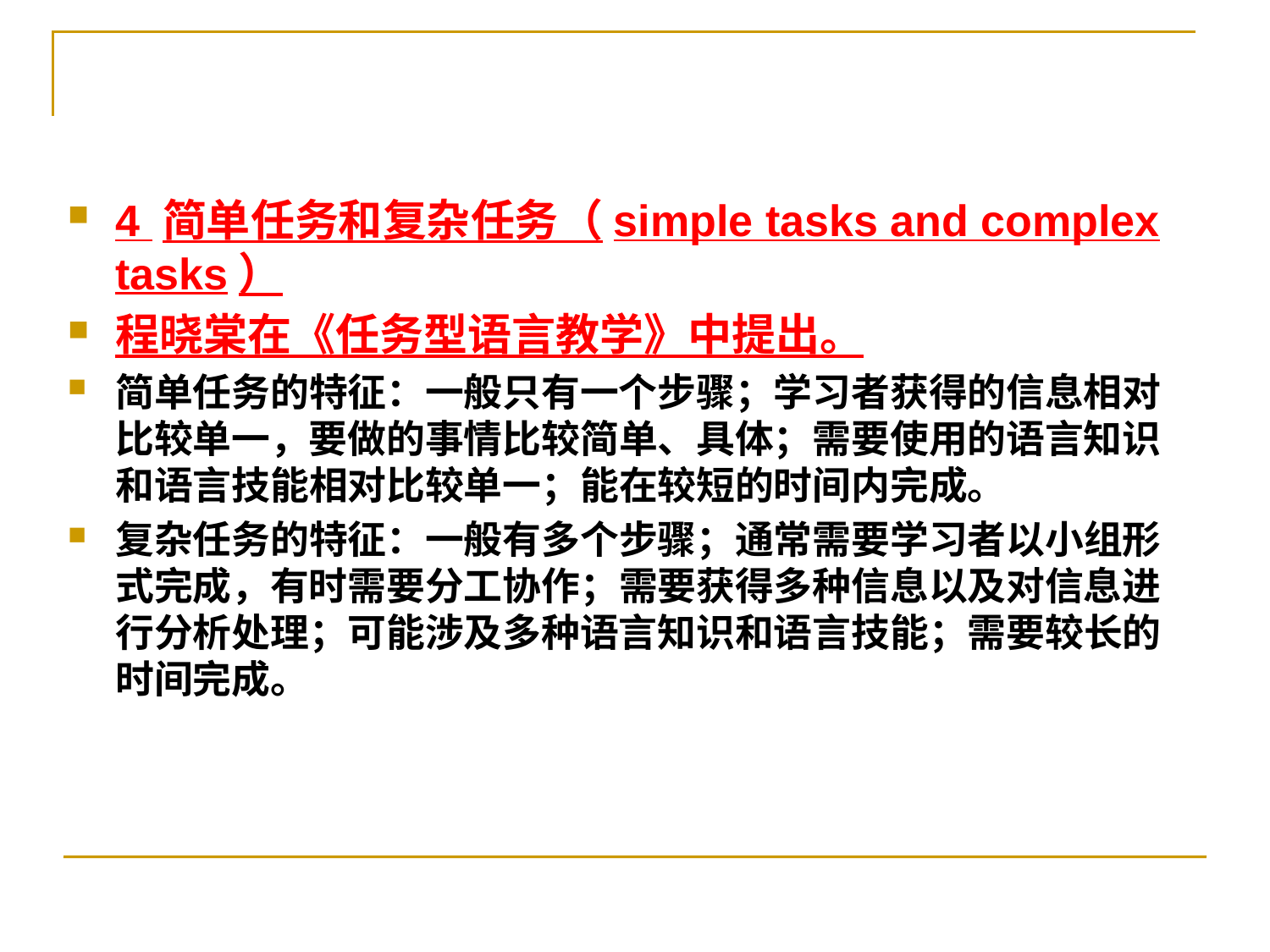

4 简单任务和复杂任务（simple tasks and complex tasks）
程晓棠在《任务型语言教学》中提出。
简单任务的特征：一般只有一个步骤；学习者获得的信息相对比较单一，要做的事情比较简单、具体；需要使用的语言知识和语言技能相对比较单一；能在较短的时间内完成。
复杂任务的特征：一般有多个步骤；通常需要学习者以小组形式完成，有时需要分工协作；需要获得多种信息以及对信息进行分析处理；可能涉及多种语言知识和语言技能；需要较长的时间完成。